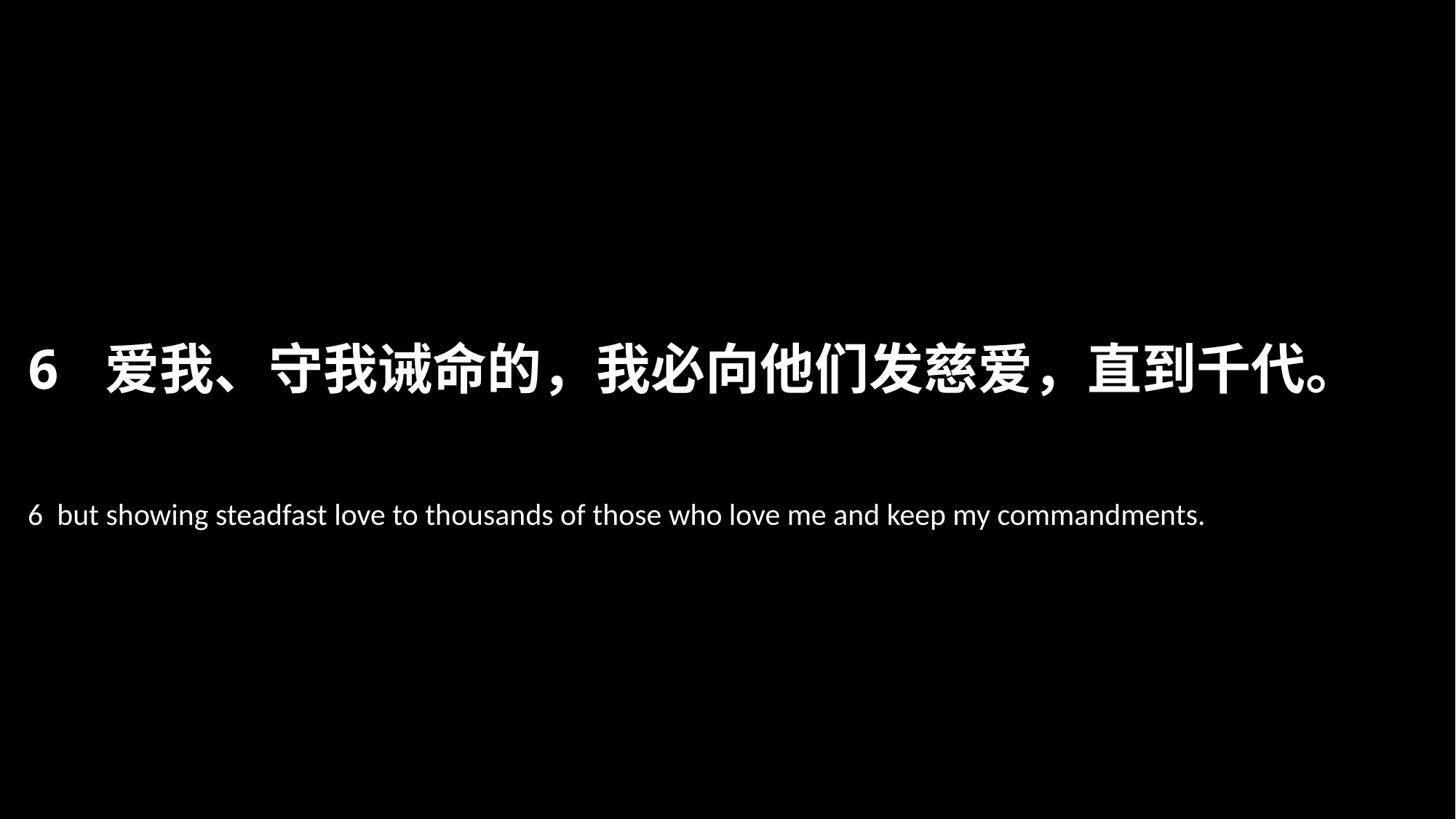

6 爱我、守我诫命的，我必向他们发慈爱，直到千代。
6  but showing steadfast love to thousands of those who love me and keep my commandments.